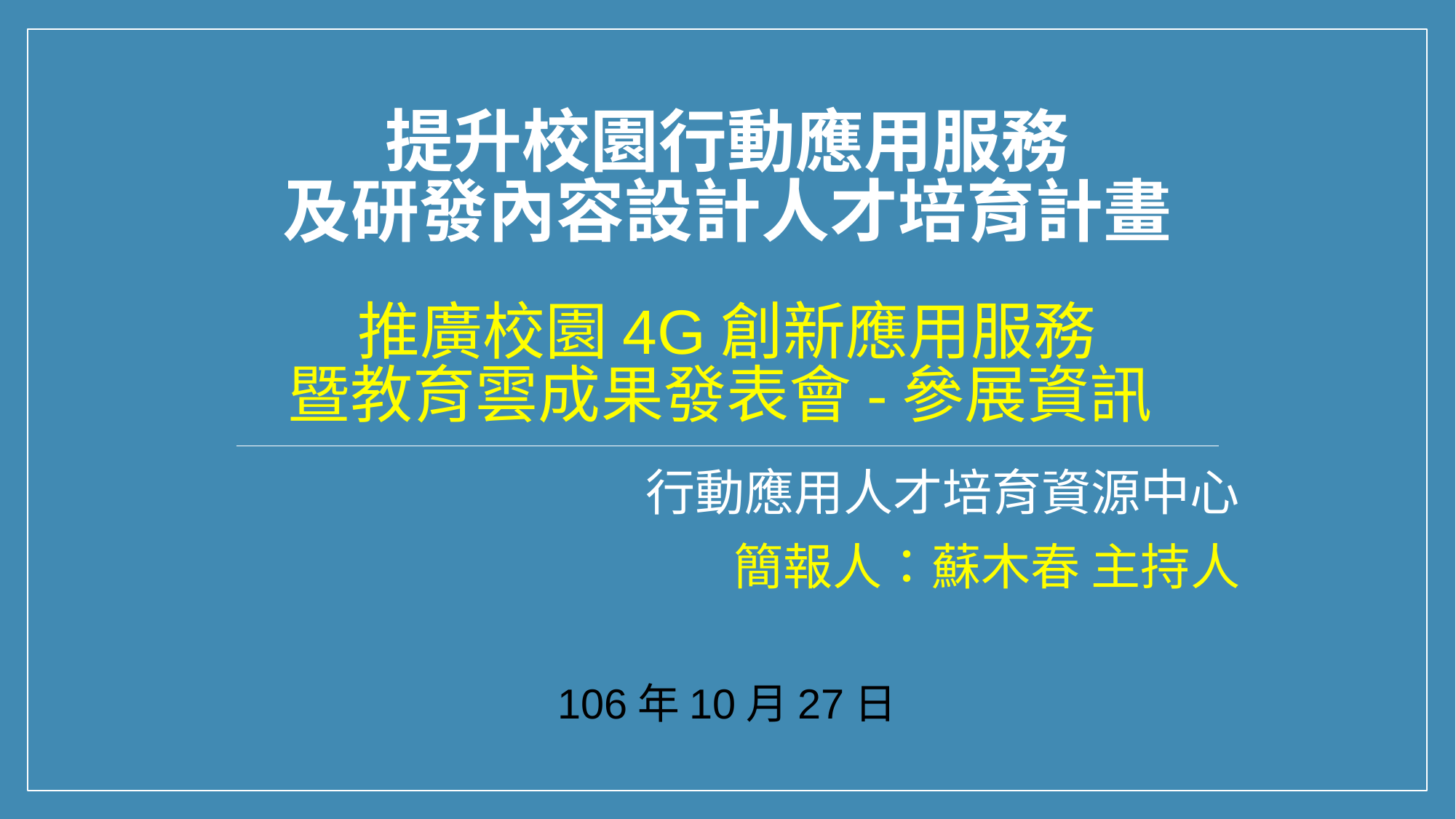

# 提升校園行動應用服務 及研發內容設計人才培育計畫 推廣校園4G創新應用服務 暨教育雲成果發表會-參展資訊
行動應用人才培育資源中心
簡報人：蘇木春 主持人

106年10月27日